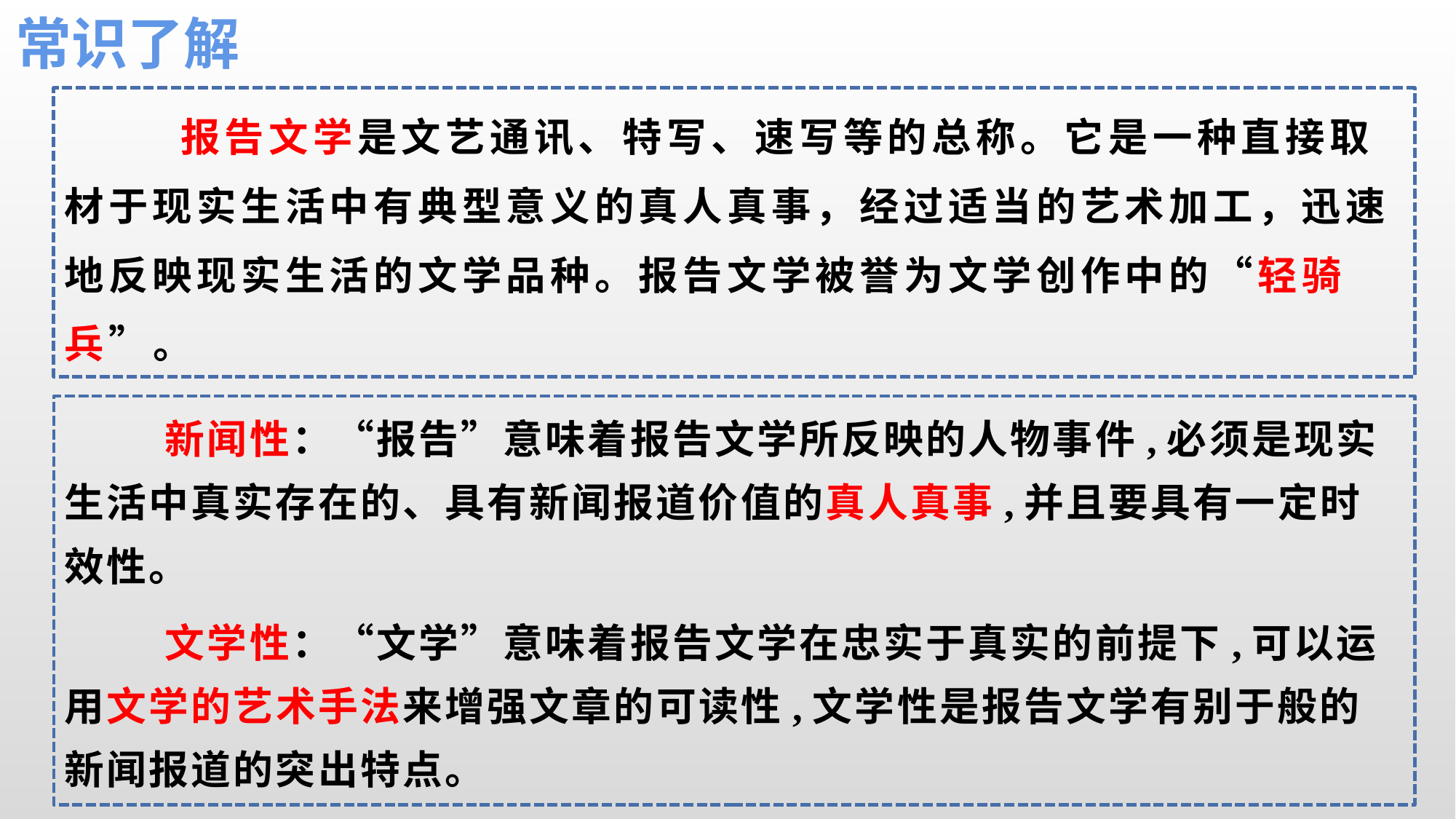

常识了解
# 报告文学是文艺通讯、特写、速写等的总称。它是一种直接取材于现实生活中有典型意义的真人真事，经过适当的艺术加工，迅速地反映现实生活的文学品种。报告文学被誉为文学创作中的“轻骑兵”。
        新闻性：“报告”意味着报告文学所反映的人物事件,必须是现实生活中真实存在的、具有新闻报道价值的真人真事,并且要具有一定时效性。
        文学性：“文学”意味着报告文学在忠实于真实的前提下,可以运用文学的艺术手法来增强文章的可读性,文学性是报告文学有别于般的新闻报道的突出特点。